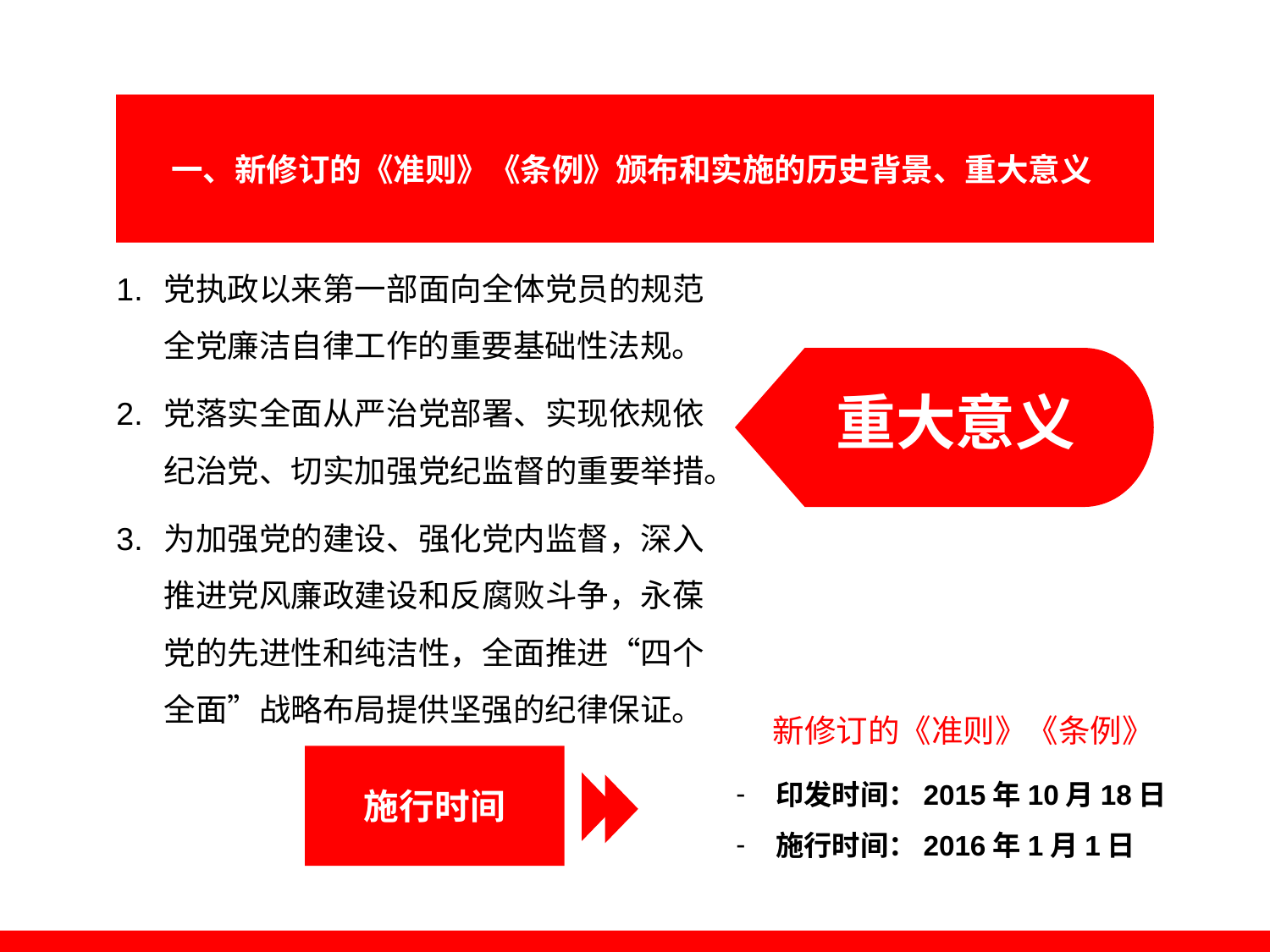

一、新修订的《准则》《条例》颁布和实施的历史背景、重大意义
党执政以来第一部面向全体党员的规范全党廉洁自律工作的重要基础性法规。
党落实全面从严治党部署、实现依规依纪治党、切实加强党纪监督的重要举措。
为加强党的建设、强化党内监督，深入推进党风廉政建设和反腐败斗争，永葆党的先进性和纯洁性，全面推进“四个全面”战略布局提供坚强的纪律保证。

重大意义
    新修订的《准则》《条例》
印发时间：2015年10月18日
施行时间：2016年1月1日
施行时间